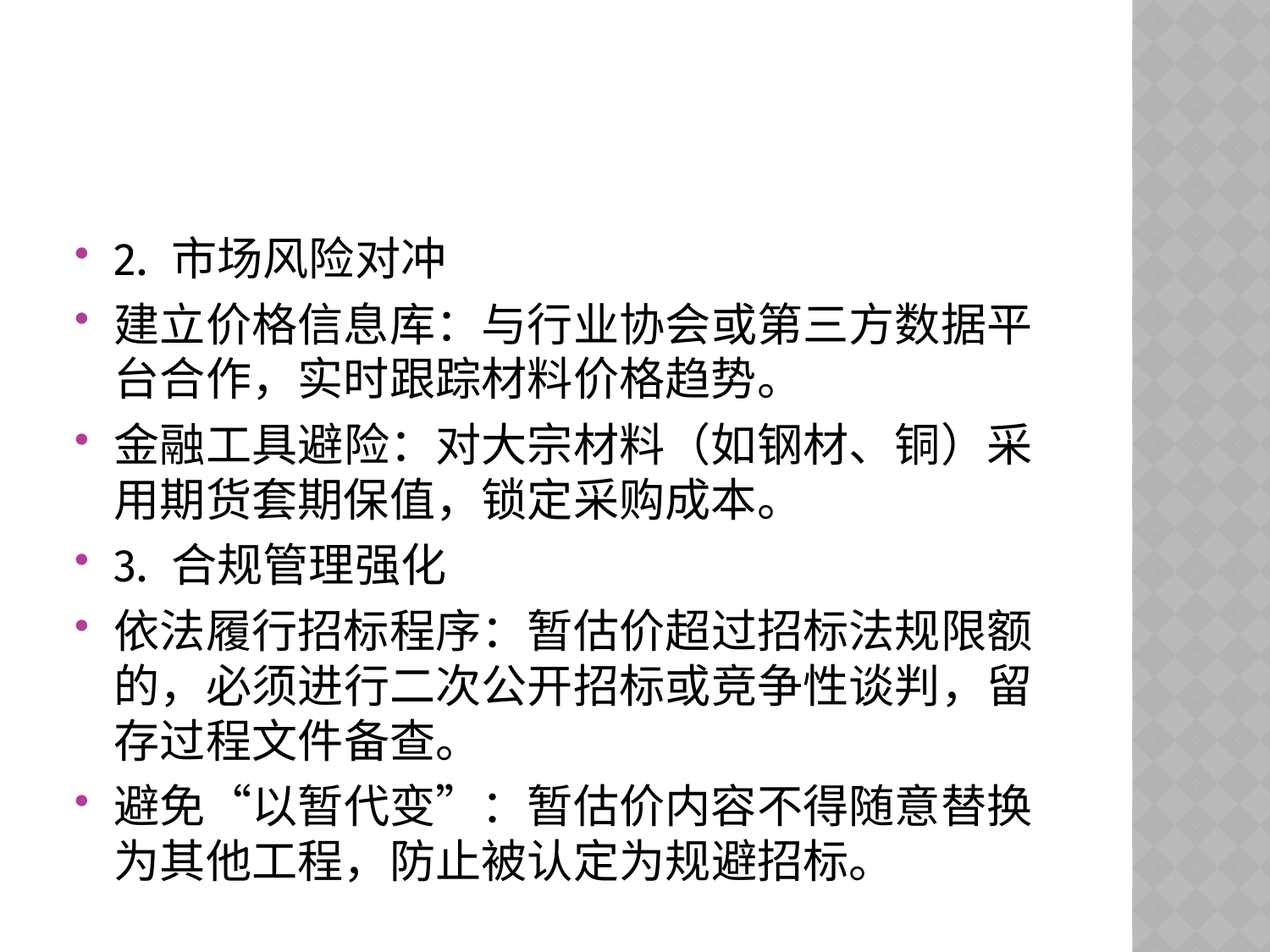

#
2. 市场风险对冲
建立价格信息库：与行业协会或第三方数据平台合作，实时跟踪材料价格趋势。
金融工具避险：对大宗材料（如钢材、铜）采用期货套期保值，锁定采购成本。
3. 合规管理强化
依法履行招标程序：暂估价超过招标法规限额的，必须进行二次公开招标或竞争性谈判，留存过程文件备查。
避免“以暂代变”：暂估价内容不得随意替换为其他工程，防止被认定为规避招标。